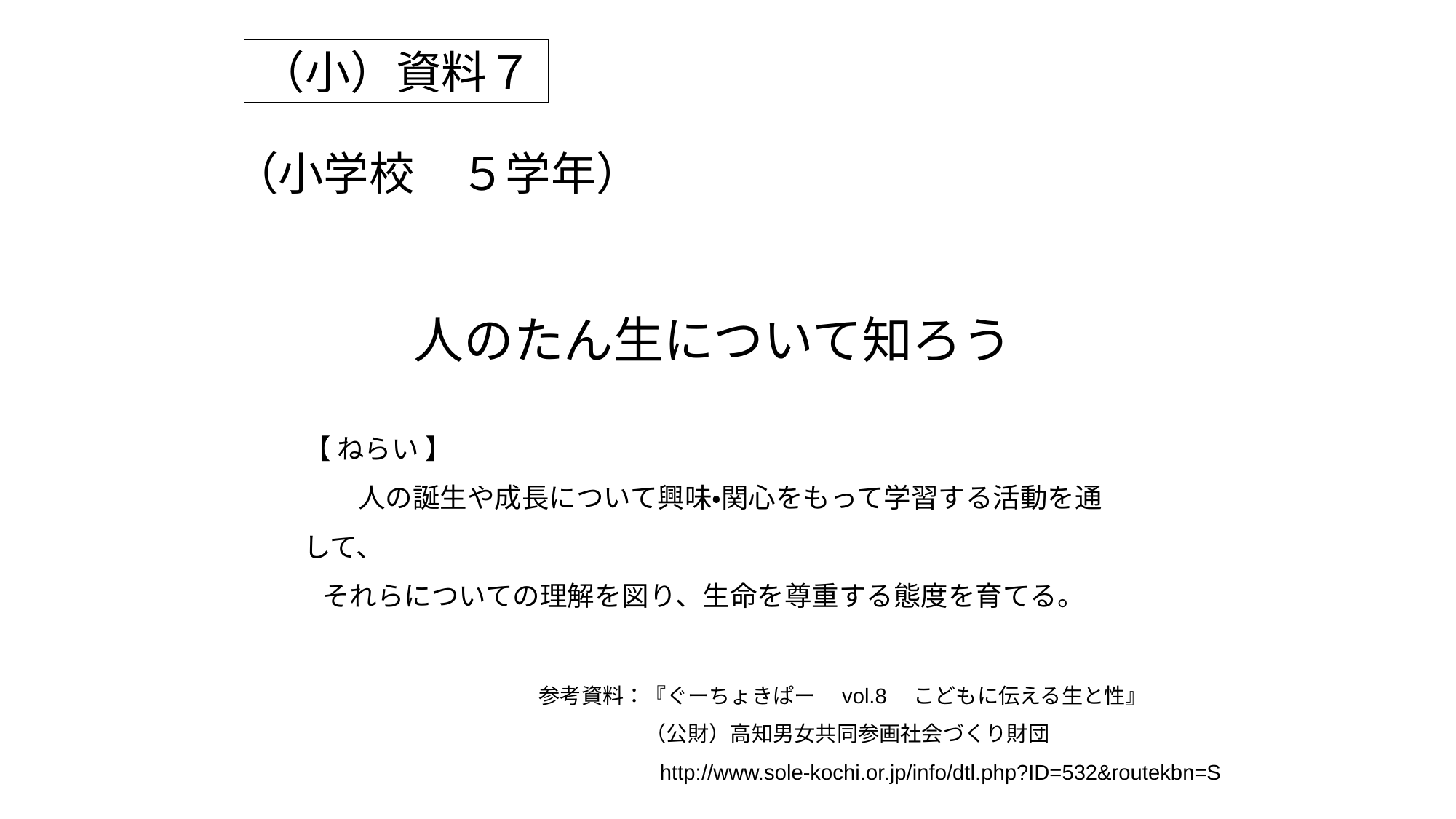

（小）資料７
# （小学校　５学年）
人のたん生について知ろう
【 ねらい 】
　　人の誕生や成長について興味・関心をもって学習する活動を通して、
  それらについての理解を図り、生命を尊重する態度を育てる。
参考資料：『ぐーちょきぱー　vol.8　こどもに伝える生と性』
　　　　　（公財）高知男女共同参画社会づくり財団
　　　　　  http://www.sole-kochi.or.jp/info/dtl.php?ID=532&routekbn=S